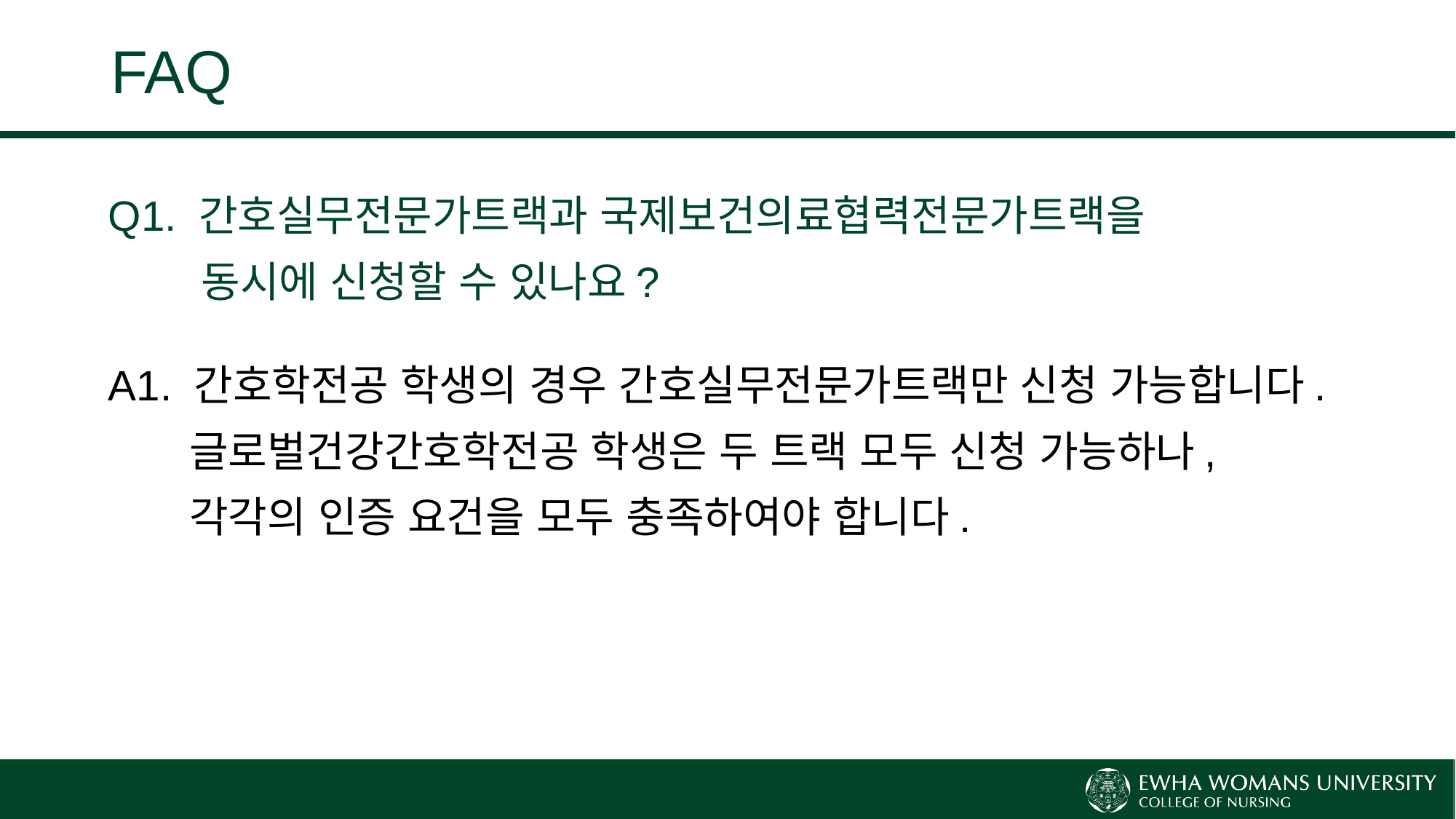

# FAQ
Q1. 간호실무전문가트랙과 국제보건의료협력전문가트랙을
       동시에 신청할 수 있나요?

A1. 간호학전공 학생의 경우 간호실무전문가트랙만 신청 가능합니다.
      글로벌건강간호학전공 학생은 두 트랙 모두 신청 가능하나,
      각각의 인증 요건을 모두 충족하여야 합니다.